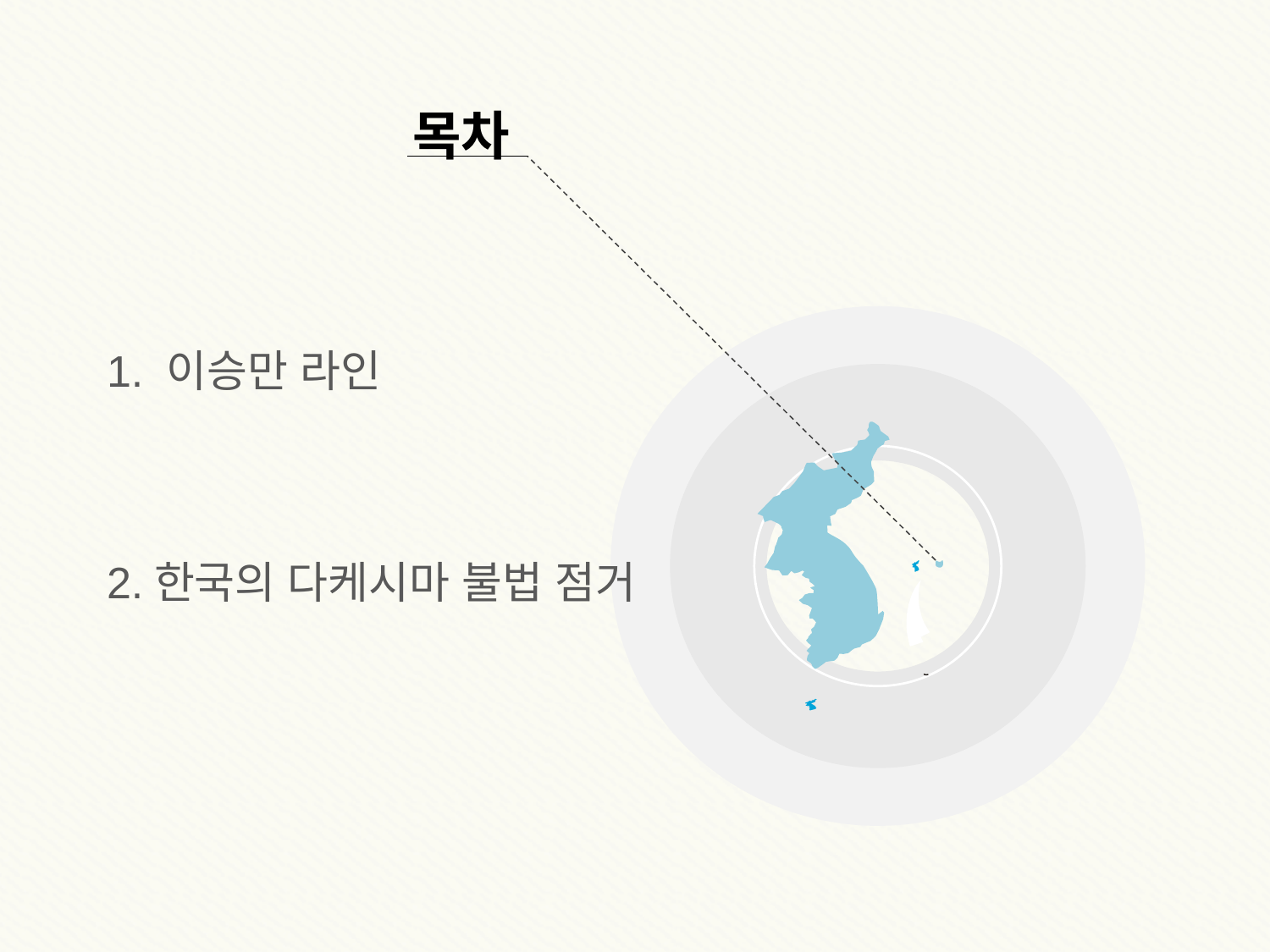

목차

1. 이승만 라인
2.한국의 다케시마 불법 점거